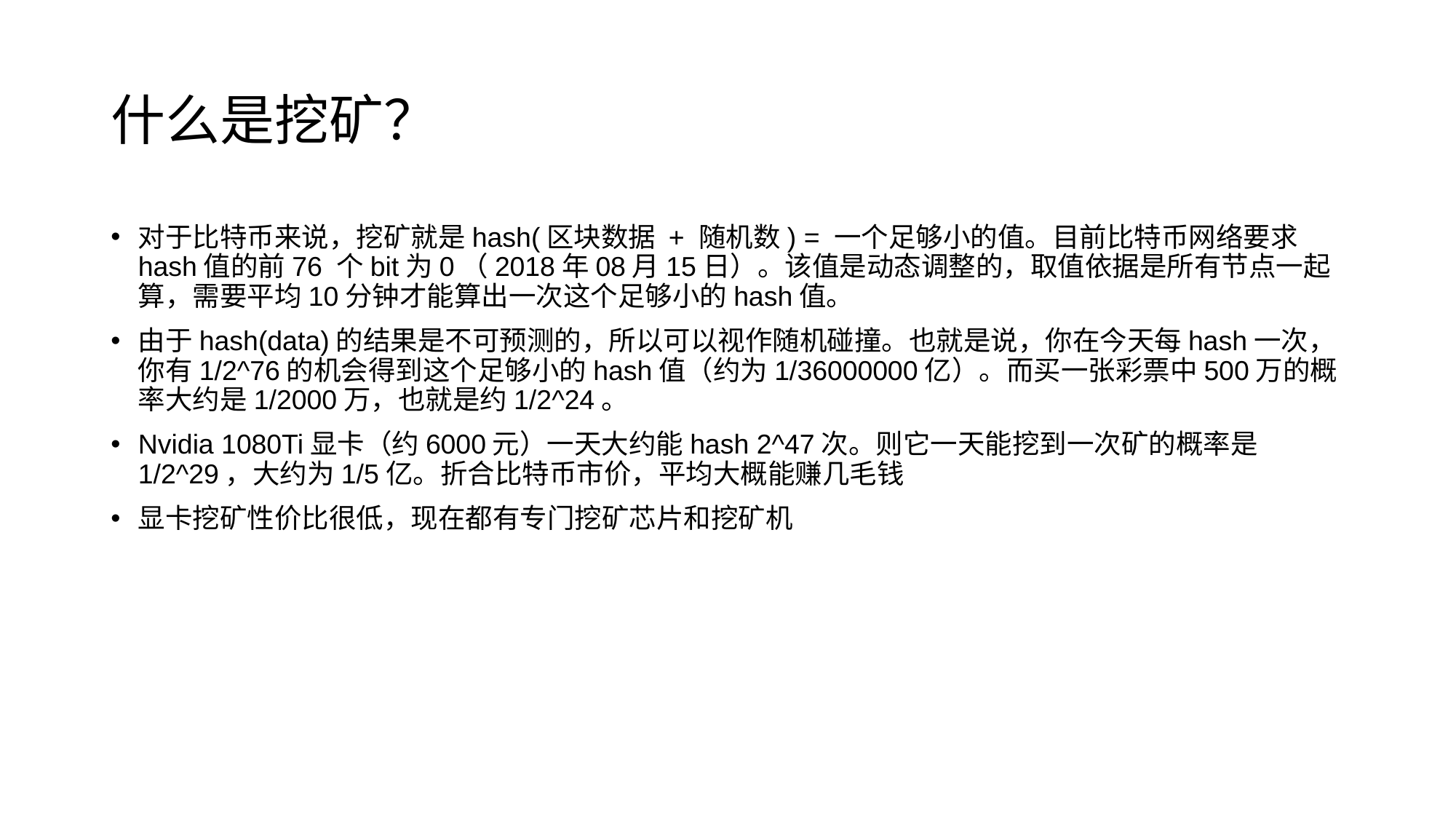

# 什么是挖矿？
对于比特币来说，挖矿就是hash(区块数据 + 随机数) = 一个足够小的值。目前比特币网络要求hash值的前76 个bit为0（2018年08月15日）。该值是动态调整的，取值依据是所有节点一起算，需要平均10分钟才能算出一次这个足够小的hash值。
由于hash(data)的结果是不可预测的，所以可以视作随机碰撞。也就是说，你在今天每hash一次，你有1/2^76的机会得到这个足够小的hash值（约为1/36000000亿）。而买一张彩票中500万的概率大约是1/2000万，也就是约1/2^24。
Nvidia 1080Ti显卡（约6000元）一天大约能hash 2^47次。则它一天能挖到一次矿的概率是1/2^29，大约为1/5亿。折合比特币市价，平均大概能赚几毛钱
显卡挖矿性价比很低，现在都有专门挖矿芯片和挖矿机